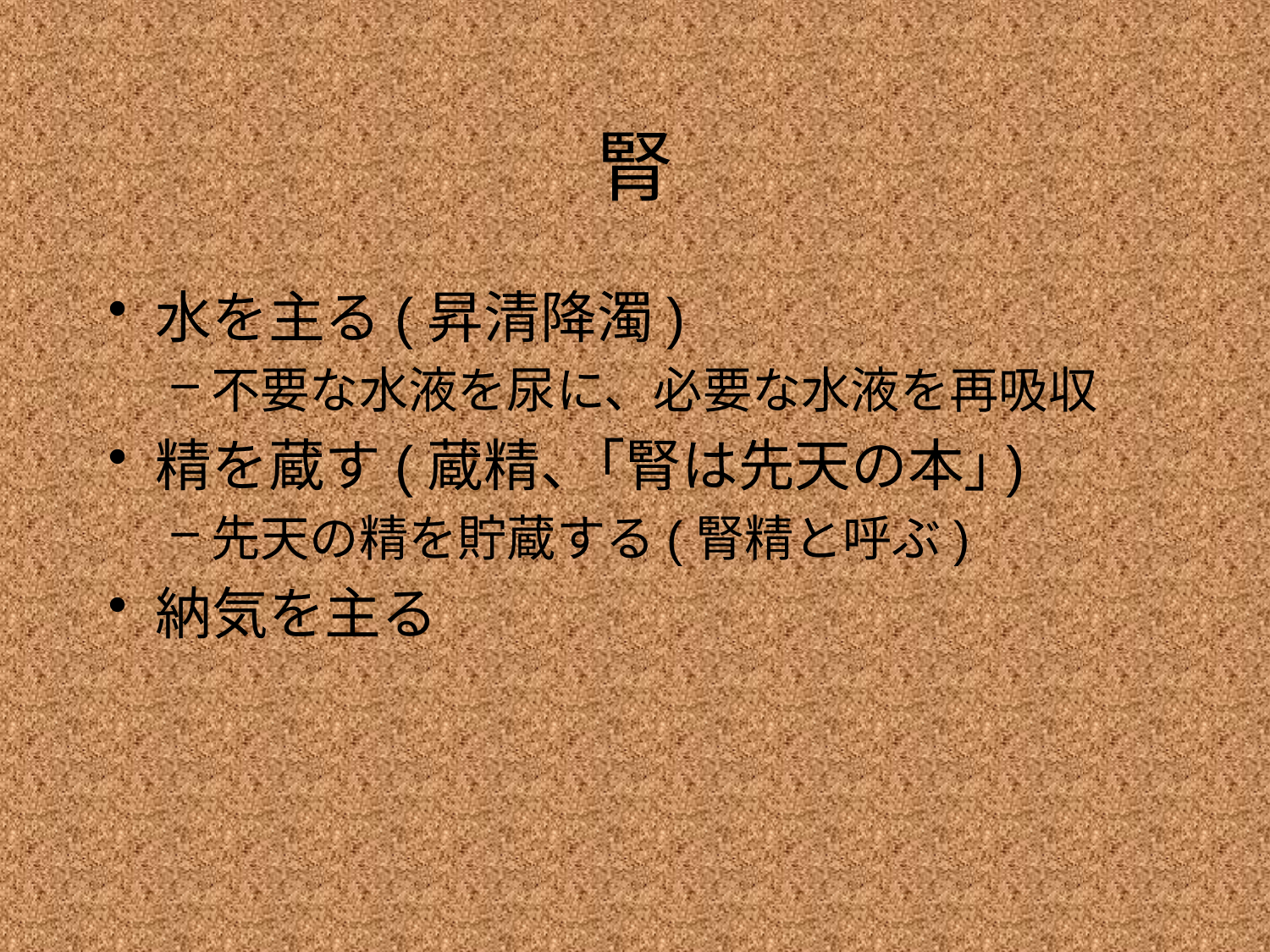

# 腎
水を主る(昇清降濁)
不要な水液を尿に、必要な水液を再吸収
精を蔵す(蔵精、｢腎は先天の本｣)
先天の精を貯蔵する(腎精と呼ぶ)
納気を主る